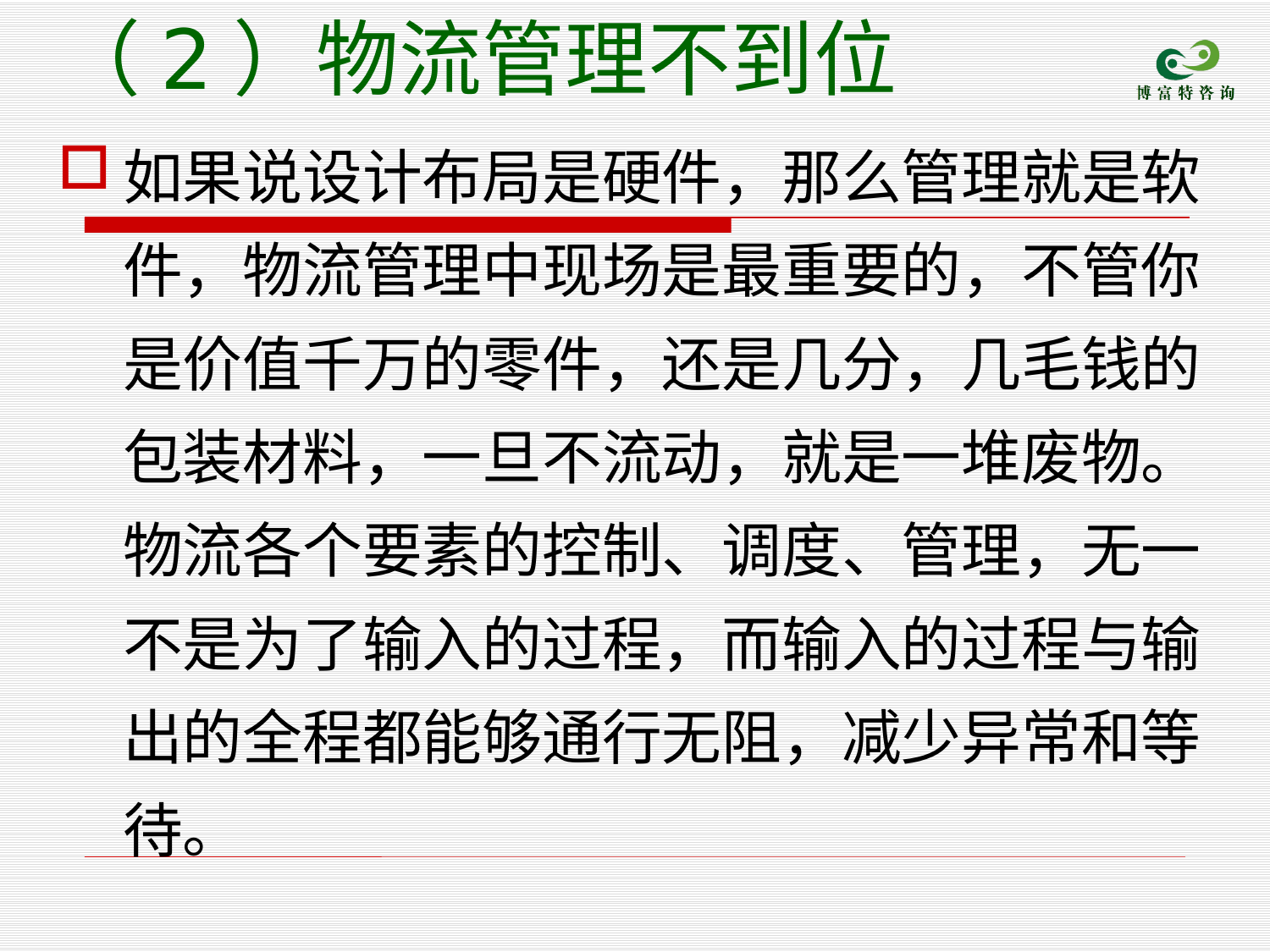

（2）物流管理不到位
如果说设计布局是硬件，那么管理就是软件，物流管理中现场是最重要的，不管你是价值千万的零件，还是几分，几毛钱的包装材料，一旦不流动，就是一堆废物。物流各个要素的控制、调度、管理，无一不是为了输入的过程，而输入的过程与输出的全程都能够通行无阻，减少异常和等待。
708